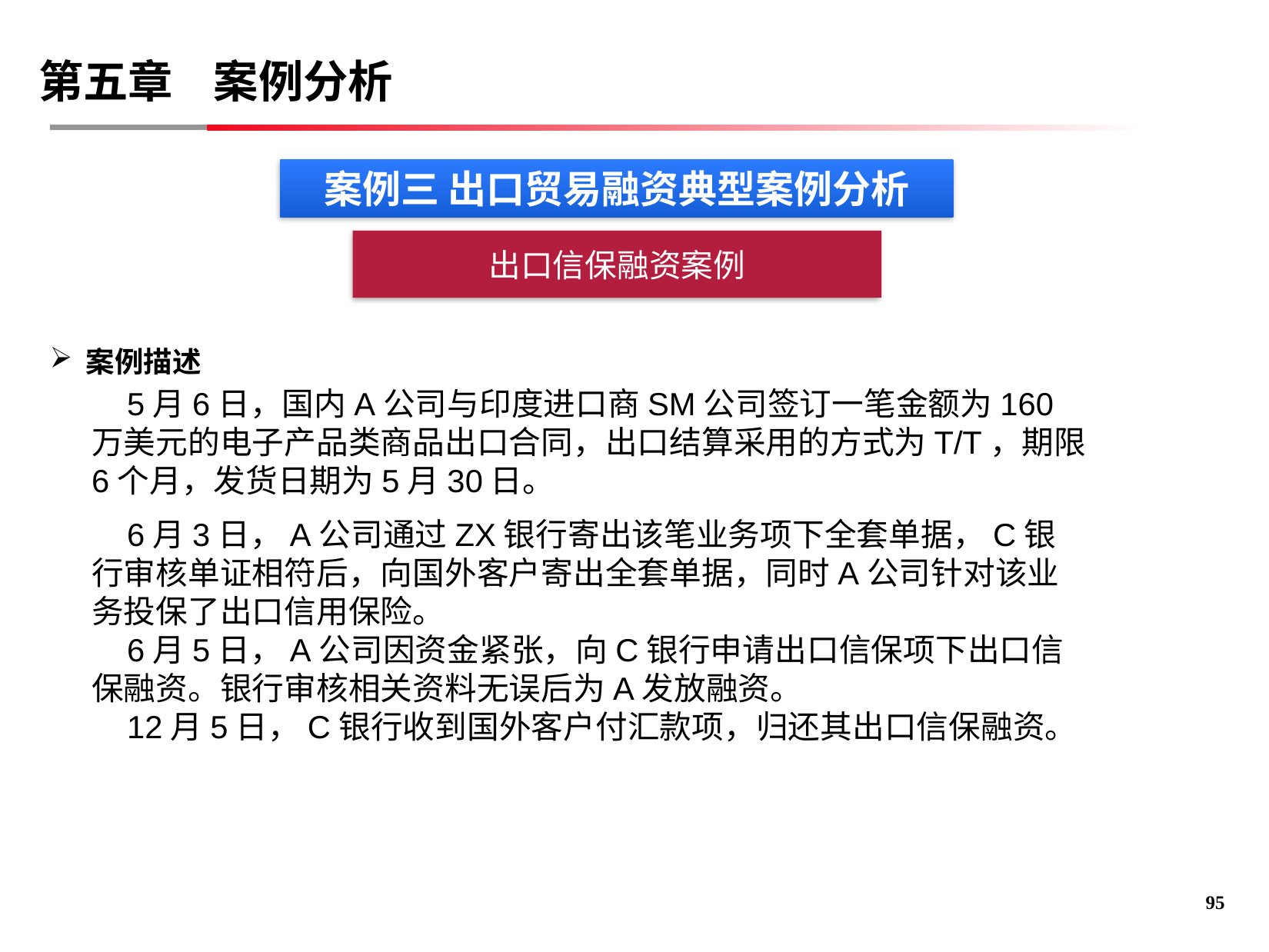

第五章    案例分析
案例三 出口贸易融资典型案例分析
出口信保融资案例
案例描述

    5月6日，国内A公司与印度进口商SM公司签订一笔金额为160万美元的电子产品类商品出口合同，出口结算采用的方式为T/T，期限6个月，发货日期为5月30日。

    6月3日，A公司通过ZX银行寄出该笔业务项下全套单据，C银行审核单证相符后，向国外客户寄出全套单据，同时A公司针对该业务投保了出口信用保险。
    6月5日，A公司因资金紧张，向C银行申请出口信保项下出口信保融资。银行审核相关资料无误后为A发放融资。
    12月5日，C银行收到国外客户付汇款项，归还其出口信保融资。

95